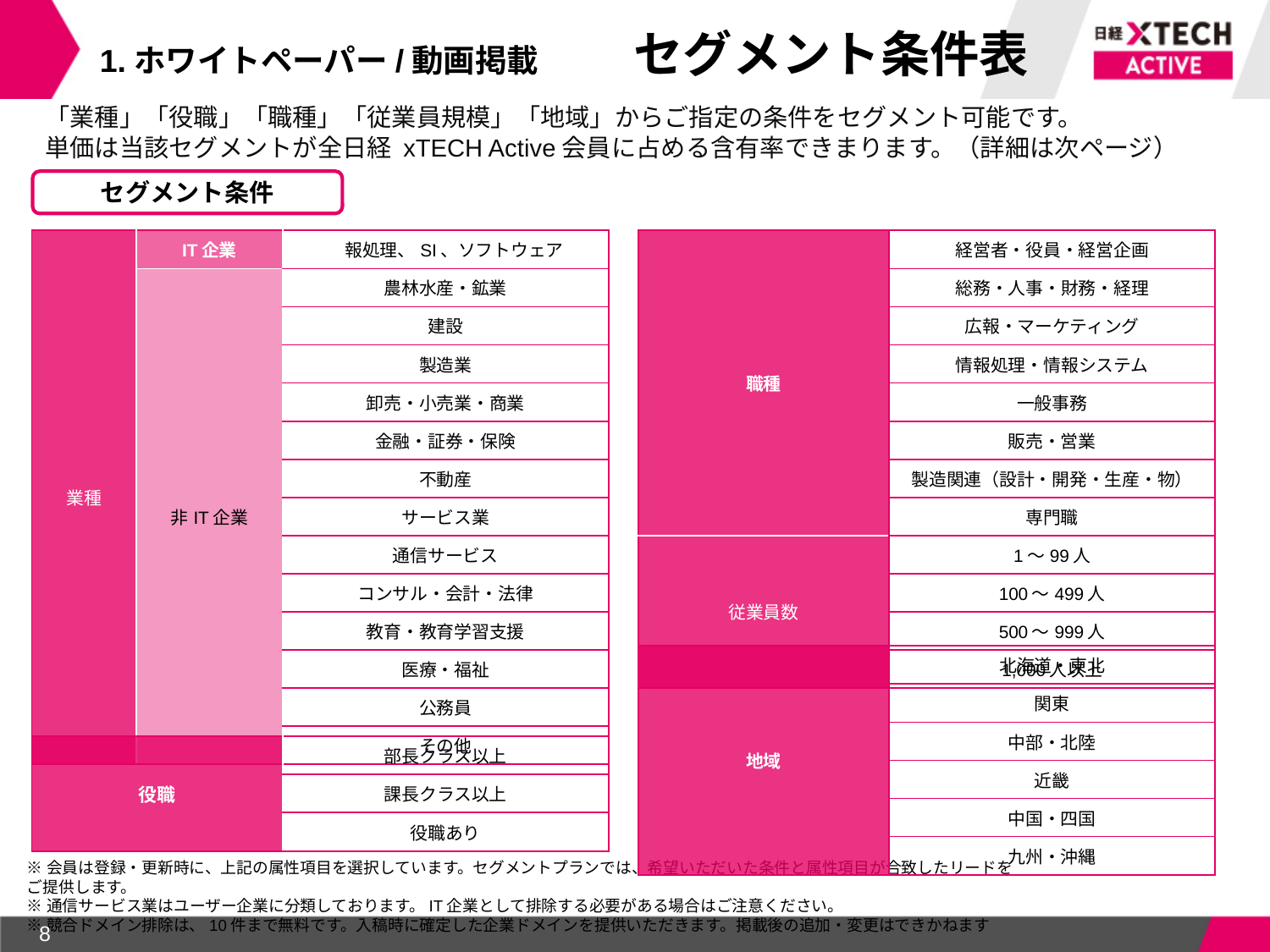

1.ホワイトペーパー/動画掲載　　　セグメント条件表
「業種」「役職」「職種」「従業員規模」「地域」からご指定の条件をセグメント可能です。
単価は当該セグメントが全日経 xTECH Active会員に占める含有率できまります。（詳細は次ページ）
セグメント条件
| 業種 | IT企業 | 情報処理、SI、ソフトウェア |
| --- | --- | --- |
|  | 非IT企業 | 農林水産・鉱業 |
|  |  | 建設 |
|  |  | 製造業 |
|  |  | 卸売・小売業・商業 |
|  |  | 金融・証券・保険 |
|  |  | 不動産 |
|  |  | サービス業 |
|  |  | 通信サービス |
|  |  | コンサル・会計・法律 |
|  |  | 教育・教育学習支援 |
|  |  | 医療・福祉 |
|  |  | 公務員 |
|  |  | その他 |
| 職種 | 経営者・役員・経営企画 |
| --- | --- |
|  | 総務・人事・財務・経理 |
|  | 広報・マーケティング |
|  | 情報処理・情報システム |
|  | 一般事務 |
|  | 販売・営業 |
|  | 製造関連（設計・開発・生産・物） |
|  | 専門職 |
| 従業員数 | 1～99人 |
|  | 100～499人 |
|  | 500～999人 |
|  | 1,000人以上 |
| 地域 | 北海道・東北 |
| --- | --- |
|  | 関東 |
|  | 中部・北陸 |
|  | 近畿 |
|  | 中国・四国 |
|  | 九州・沖縄 |
| 役職 | 部長クラス以上 |
| --- | --- |
|  | 課長クラス以上 |
|  | 役職あり |
※会員は登録・更新時に、上記の属性項目を選択しています。セグメントプランでは、希望いただいた条件と属性項目が合致したリードをご提供します。
※通信サービス業はユーザー企業に分類しております。IT企業として排除する必要がある場合はご注意ください。
※競合ドメイン排除は、10件まで無料です。入稿時に確定した企業ドメインを提供いただきます。掲載後の追加・変更はできかねます
8